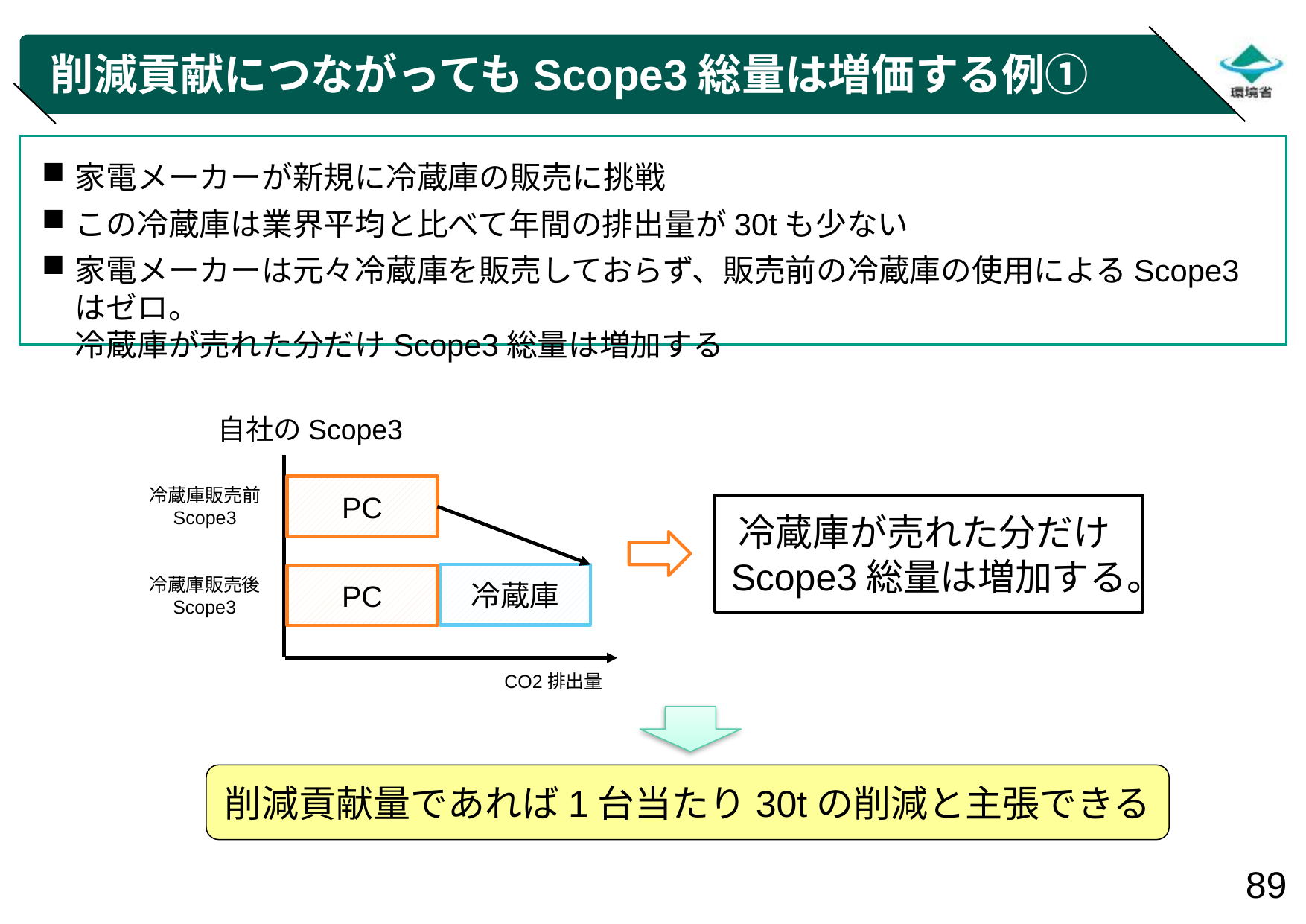

# 削減貢献につながってもScope3総量は増価する例①
家電メーカーが新規に冷蔵庫の販売に挑戦
この冷蔵庫は業界平均と比べて年間の排出量が30tも少ない
家電メーカーは元々冷蔵庫を販売しておらず、販売前の冷蔵庫の使用によるScope3はゼロ。
冷蔵庫が売れた分だけScope3総量は増加する
自社のScope3
冷蔵庫販売前
Scope3
PC
冷蔵庫が売れた分だけScope3総量は増加する。

冷蔵庫
PC
冷蔵庫販売後
Scope3
CO2排出量

削減貢献量であれば1台当たり30tの削減と主張できる